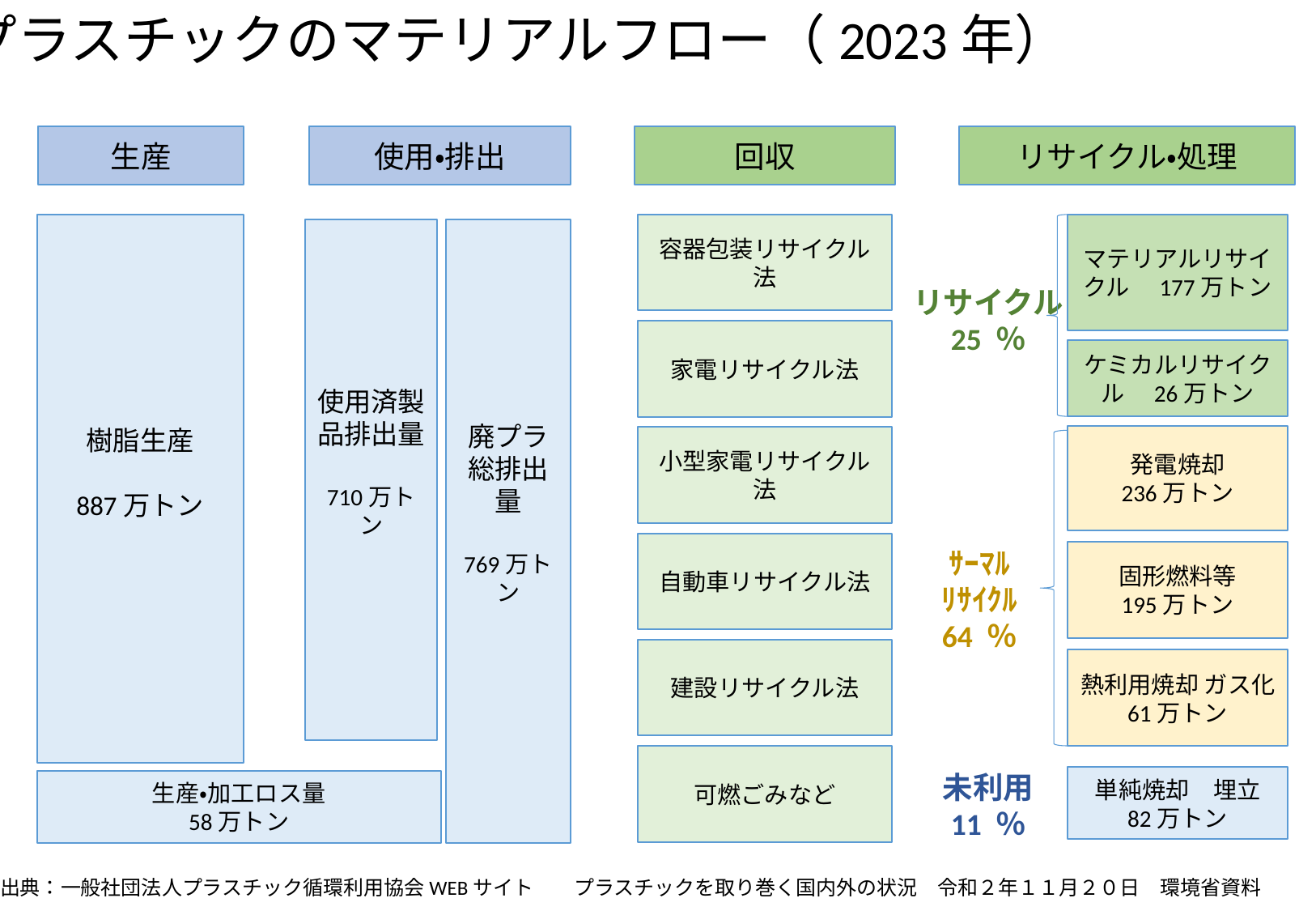

プラスチックのマテリアルフロー（2023年）
生産
使用・排出
回収
リサイクル・処理

樹脂生産

887万トン

容器包装リサイクル法
マテリアルリサイクル　177万トン
廃プラ総排出量

769万トン

使用済製品排出量

710万トン

リサイクル
25 ％
家電リサイクル法
ケミカルリサイクル　26万トン
発電焼却
236万トン
小型家電リサイクル法

自動車リサイクル法
ｻｰﾏﾙ
ﾘｻｲｸﾙ
64 ％
固形燃料等
195万トン
建設リサイクル法
熱利用焼却 ガス化
61万トン
可燃ごみなど
未利用
11 ％
単純焼却　埋立
82万トン
生産・加工ロス量
58万トン
出典：一般社団法人プラスチック循環利用協会WEBサイト　　プラスチックを取り巻く国内外の状況　令和２年１１月２０日　環境省資料